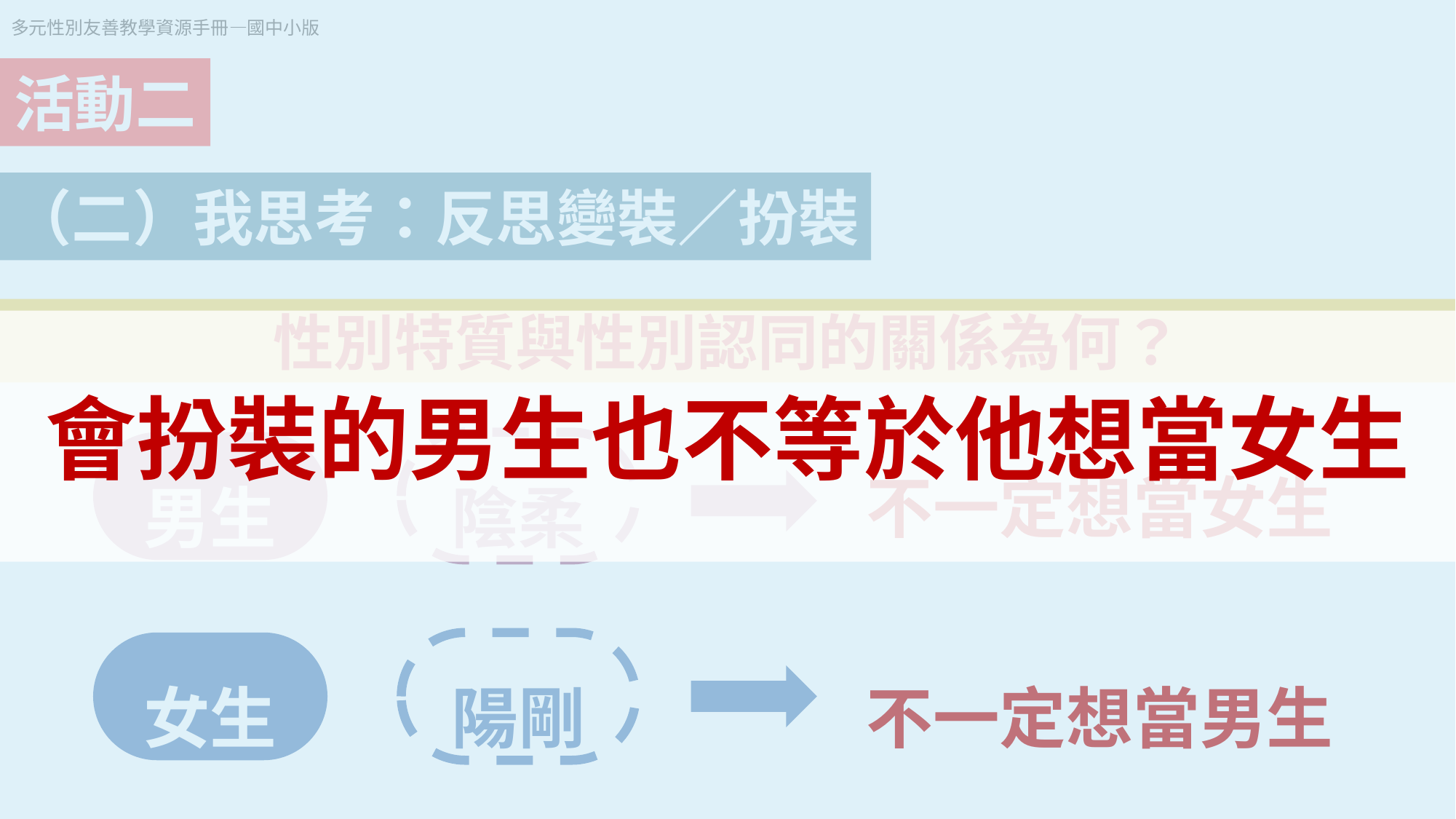

會扮裝的男生也不等於他想當女生
多元性別友善教學資源手冊—國中小版
活動二
（二）我思考：反思變裝／扮裝
性別特質與性別認同的關係為何？
不一定想當女生
陰柔
男生

陽剛
不一定想當男生
女生